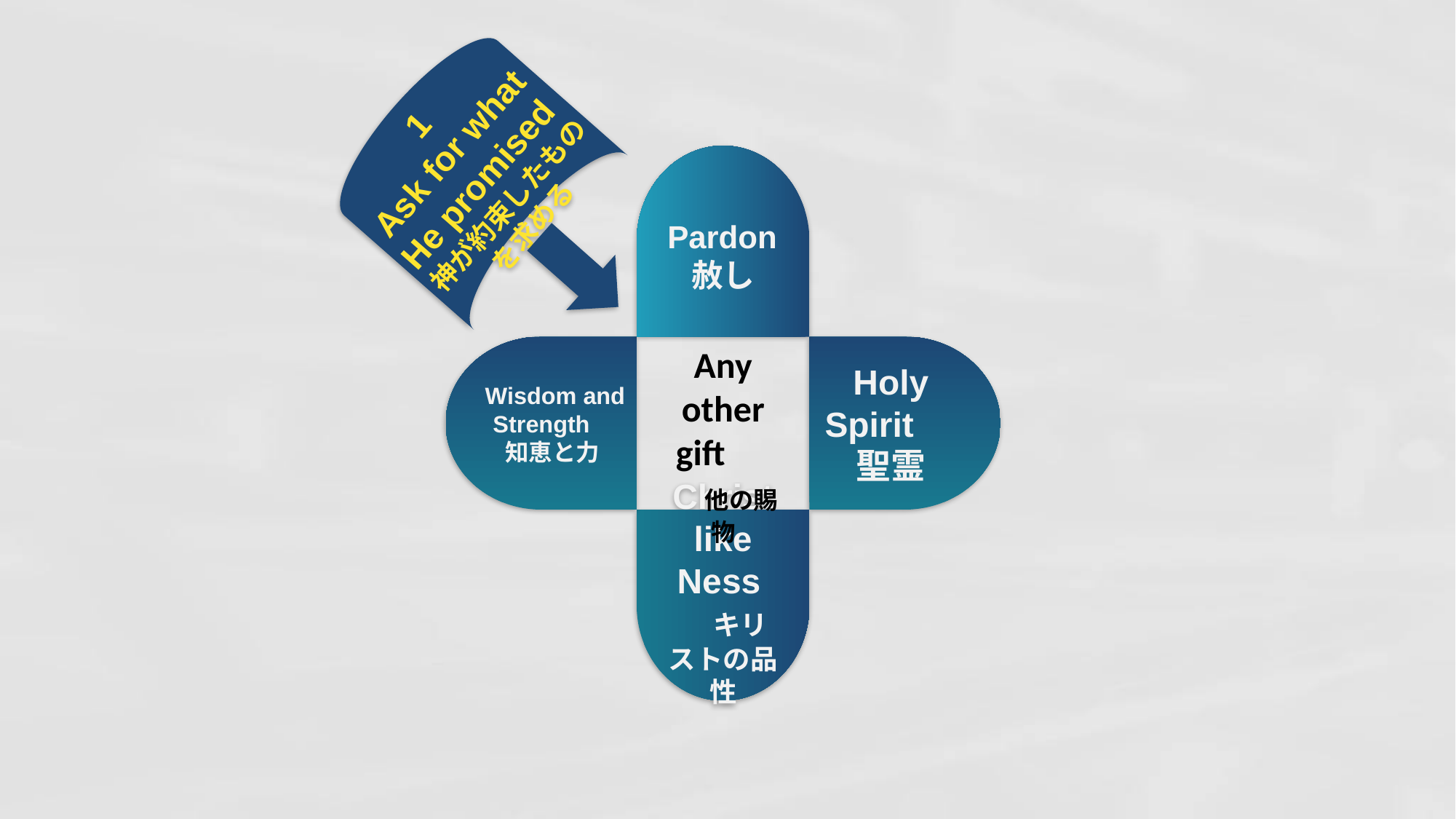

1
Ask for what He promised神が約束したものを求める
Pardon赦し

Wisdom and Strength　知恵と力
Holy Spirit　聖霊
Any other gift　　他の賜物
Christ like
Ness　キリストの品性